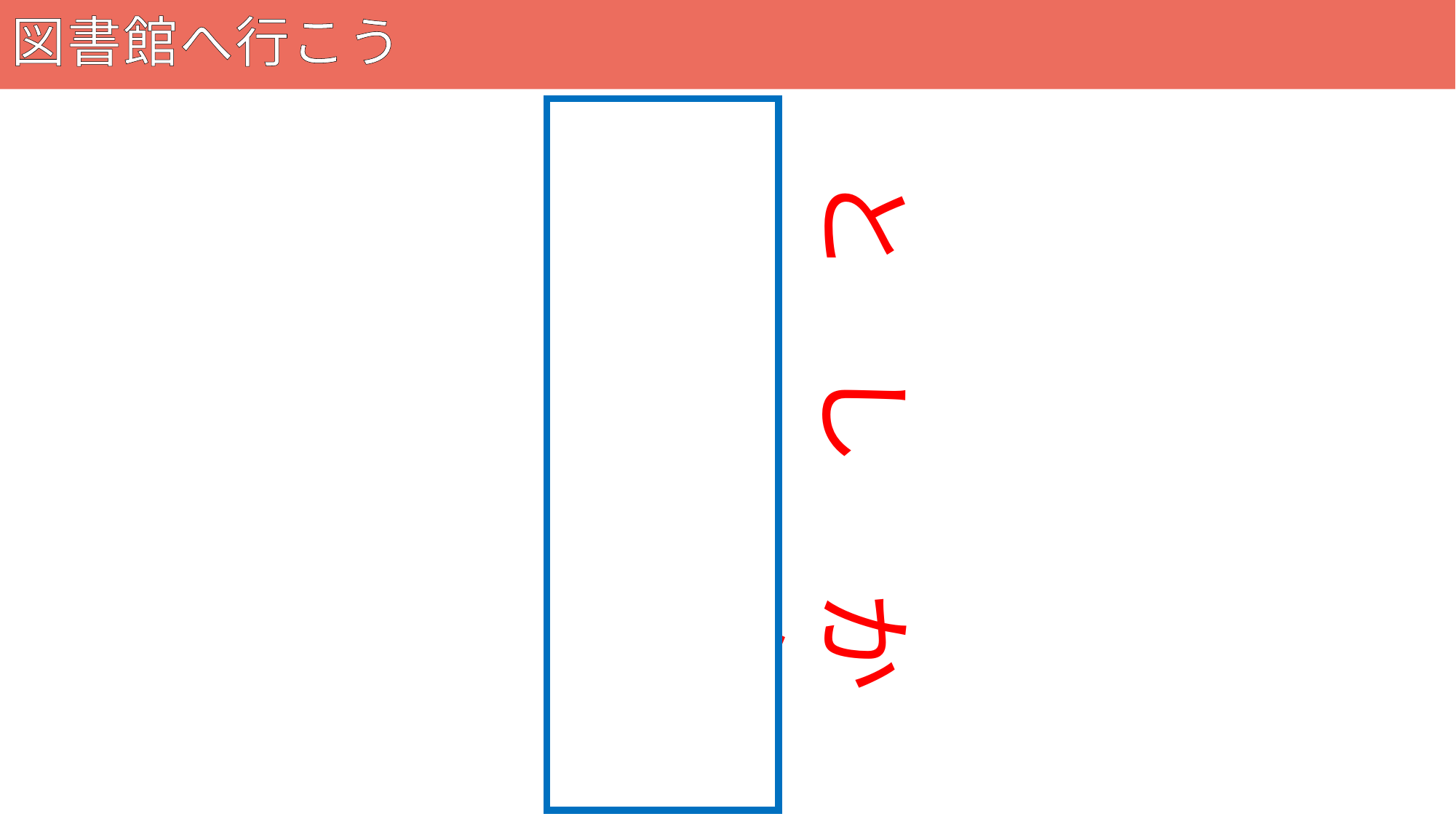

# 図書館へ行こう
20

図書館
と
しょ
かん